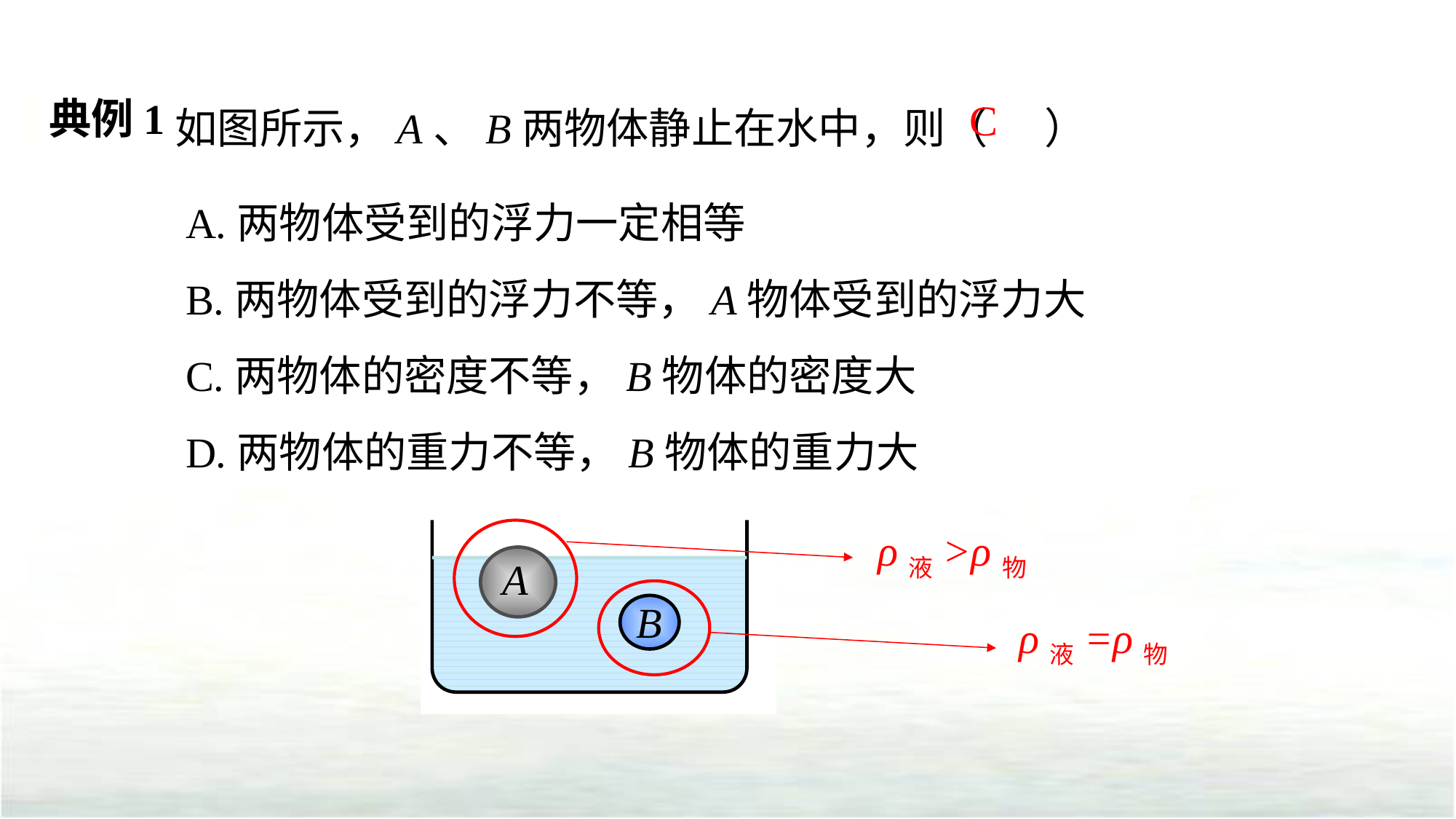

如图所示，A、B两物体静止在水中，则（      ）
 A.两物体受到的浮力一定相等
 B.两物体受到的浮力不等，A物体受到的浮力大
 C.两物体的密度不等，B物体的密度大
 D.两物体的重力不等，B物体的重力大
典例1
C

A

B

ρ液>ρ物

ρ液=ρ物